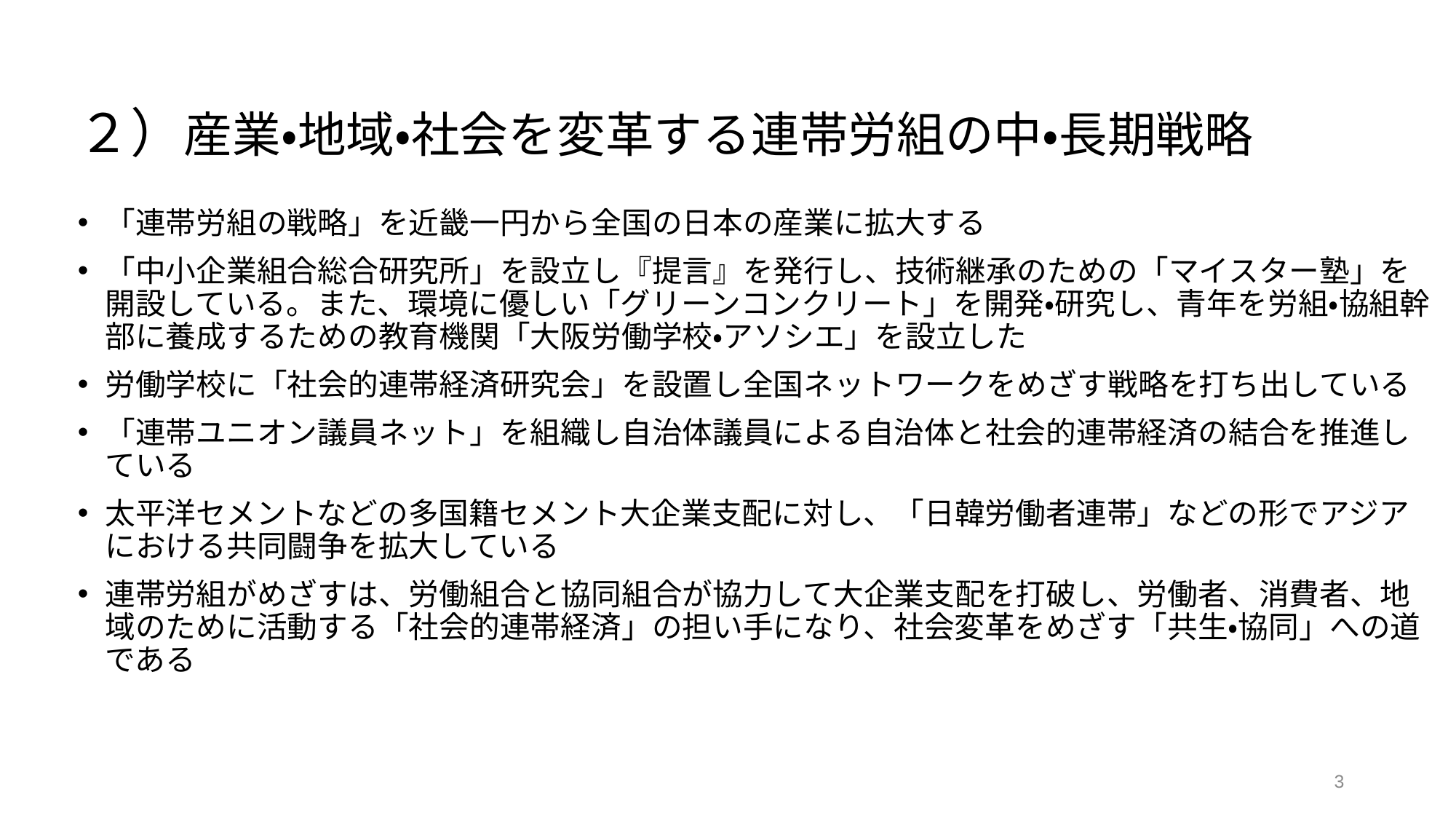

２）産業・地域・社会を変革する連帯労組の中・長期戦略

「連帯労組の戦略」を近畿一円から全国の日本の産業に拡大する
「中小企業組合総合研究所」を設立し『提言』を発行し、技術継承のための「マイスター塾」を開設している。また、環境に優しい「グリーンコンクリート」を開発・研究し、青年を労組・協組幹部に養成するための教育機関「大阪労働学校・アソシエ」を設立した
労働学校に「社会的連帯経済研究会」を設置し全国ネットワークをめざす戦略を打ち出している
「連帯ユニオン議員ネット」を組織し自治体議員による自治体と社会的連帯経済の結合を推進している
太平洋セメントなどの多国籍セメント大企業支配に対し、「日韓労働者連帯」などの形でアジアにおける共同闘争を拡大している
連帯労組がめざすは、労働組合と協同組合が協力して大企業支配を打破し、労働者、消費者、地域のために活動する「社会的連帯経済」の担い手になり、社会変革をめざす「共生・協同」への道である
3